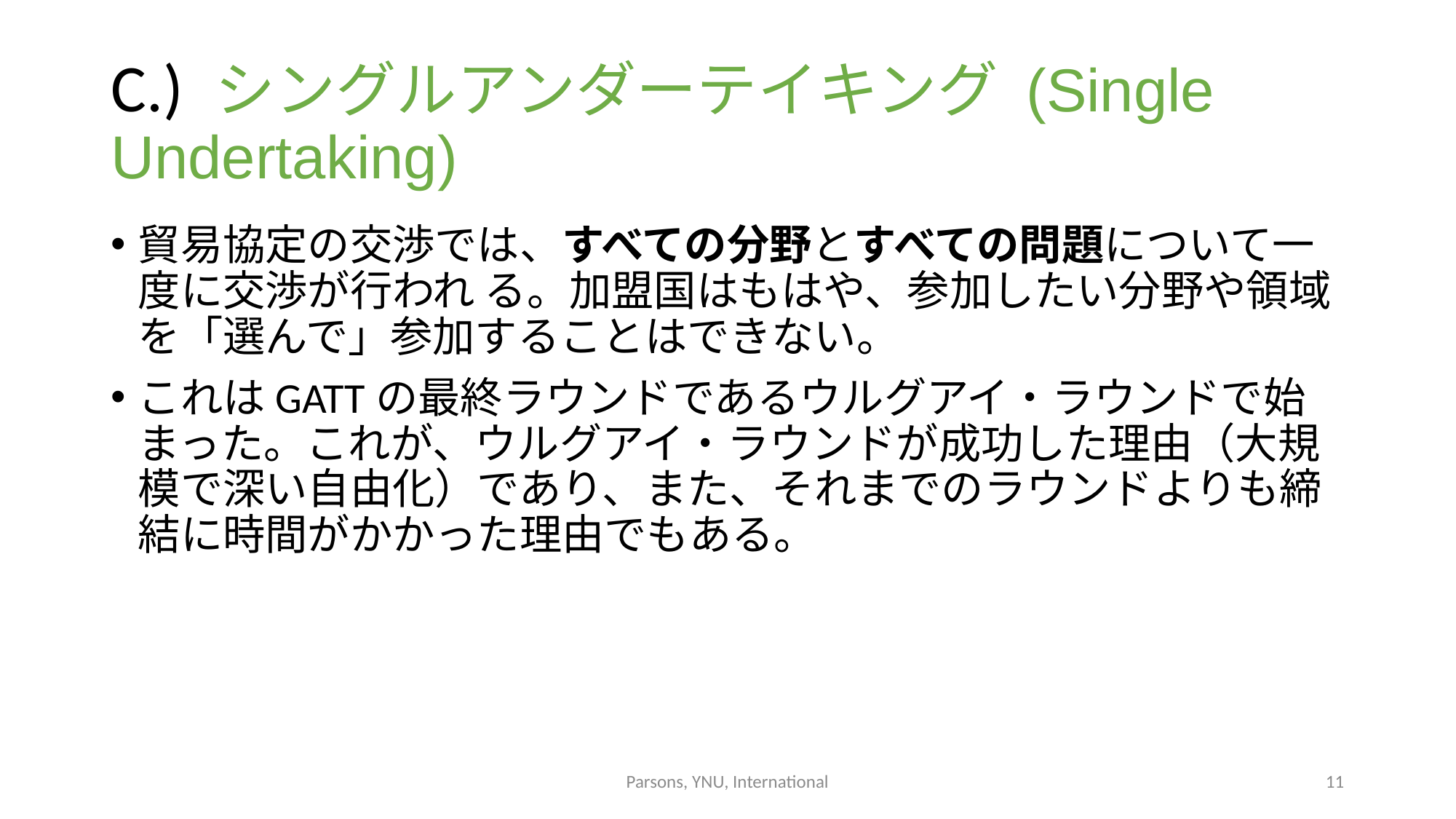

# C.) シングルアンダーテイキング (Single Undertaking)
貿易協定の交渉では、すべての分野とすべての問題について一度に交渉が行われ る。加盟国はもはや、参加したい分野や領域を「選んで」参加することはできない。
これはGATTの最終ラウンドであるウルグアイ・ラウンドで始まった。これが、ウルグアイ・ラウンドが成功した理由（大規模で深い自由化）であり、また、それまでのラウンドよりも締結に時間がかかった理由でもある。

Parsons, YNU, International
11